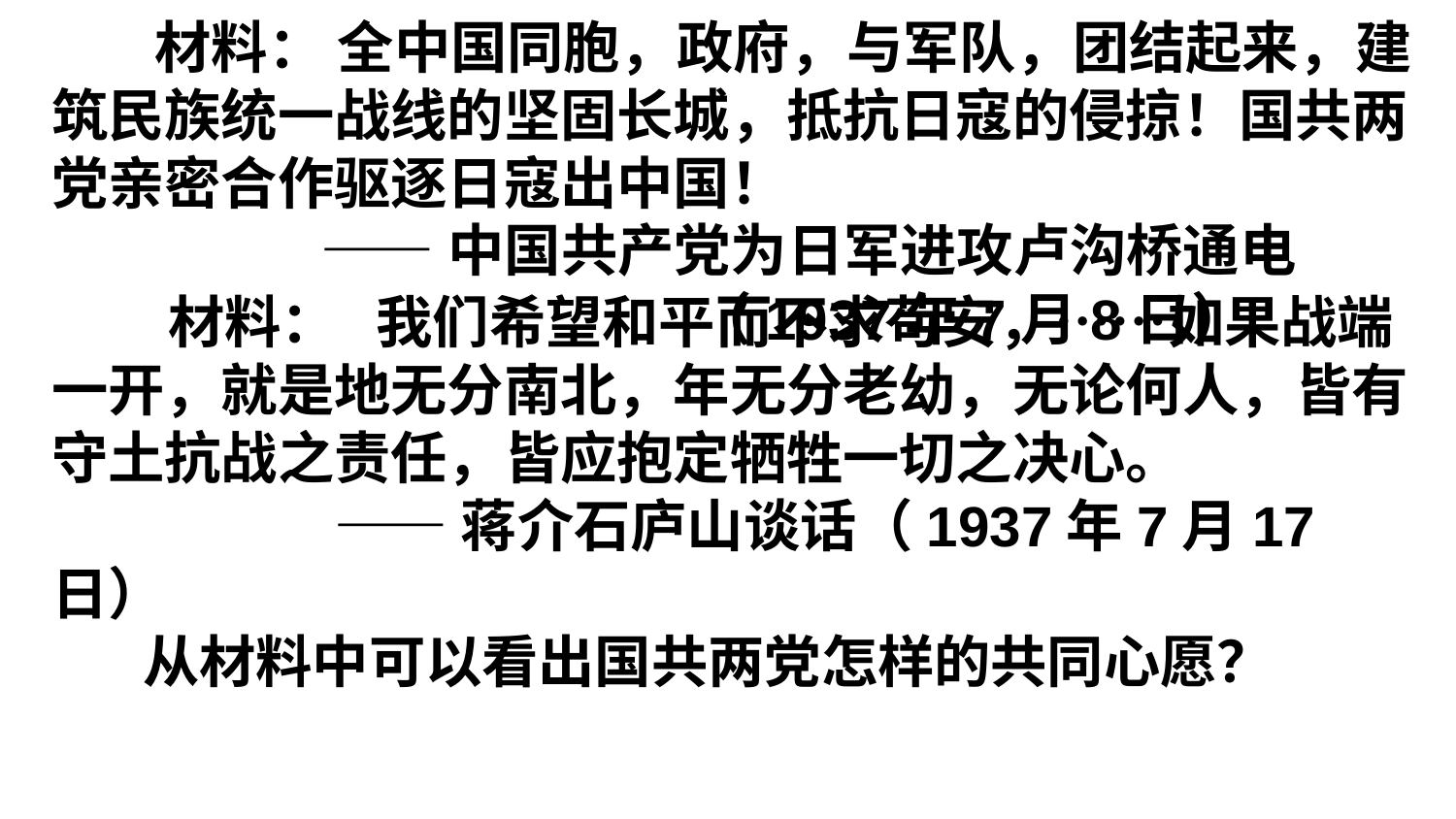

材料： 全中国同胞，政府，与军队，团结起来，建筑民族统一战线的坚固长城，抵抗日寇的侵掠！国共两党亲密合作驱逐日寇出中国！
                     ——中国共产党为日军进攻卢沟桥通电
                                                 （1937年7月8日）
        材料：   我们希望和平而不求苟安，……如果战端一开，就是地无分南北，年无分老幼，无论何人，皆有守土抗战之责任，皆应抱定牺牲一切之决心。
                      ——蒋介石庐山谈话（1937年7月17日）
从材料中可以看出国共两党怎样的共同心愿？